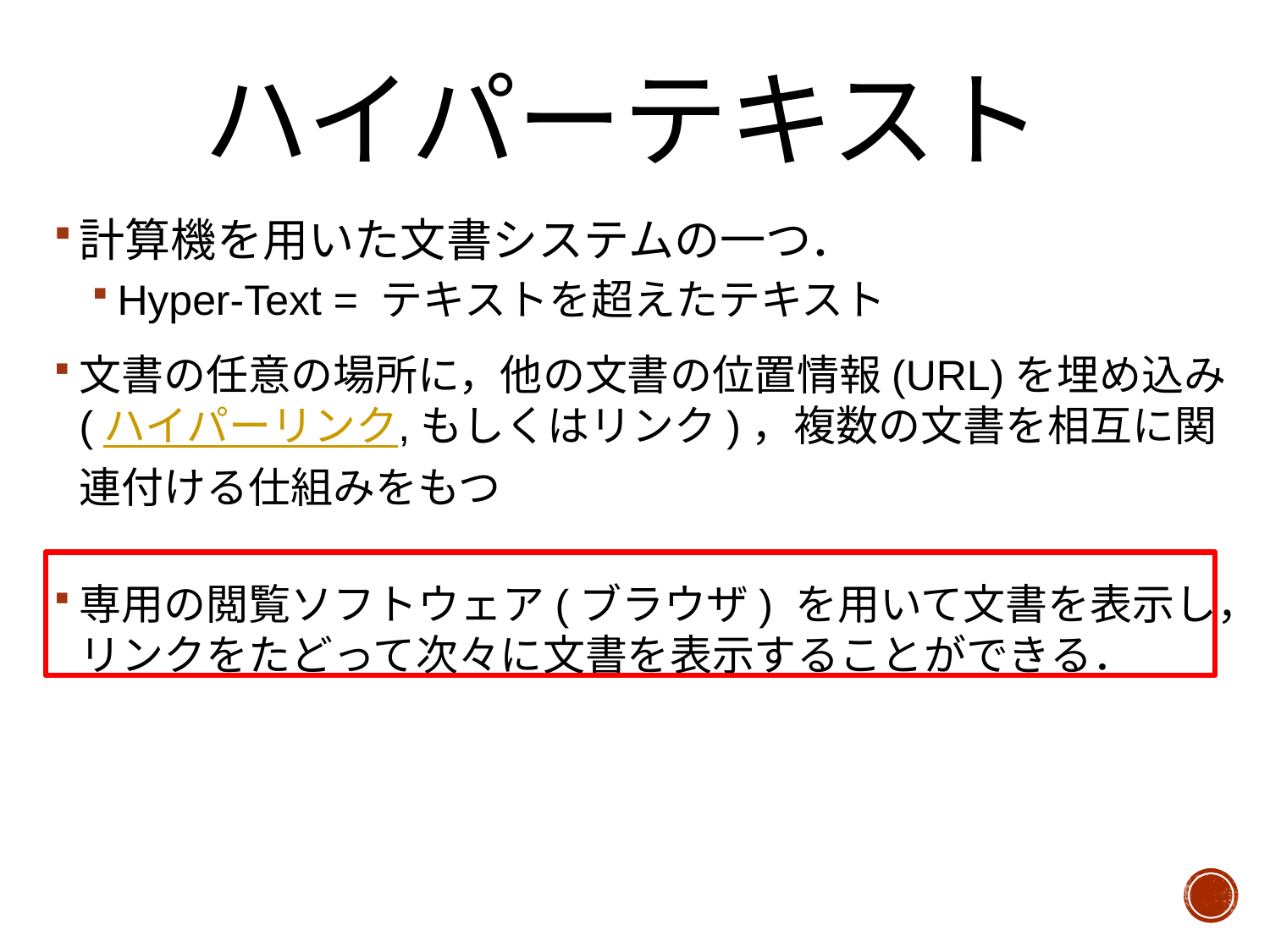

# ハイパーテキスト
計算機を用いた文書システムの一つ．
Hyper-Text = テキストを超えたテキスト
文書の任意の場所に，他の文書の位置情報(URL)を埋め込み(ハイパーリンク,もしくはリンク)，複数の文書を相互に関連付ける仕組みをもつ

専用の閲覧ソフトウェア(ブラウザ) を用いて文書を表示し，リンクをたどって次々に文書を表示することができる．